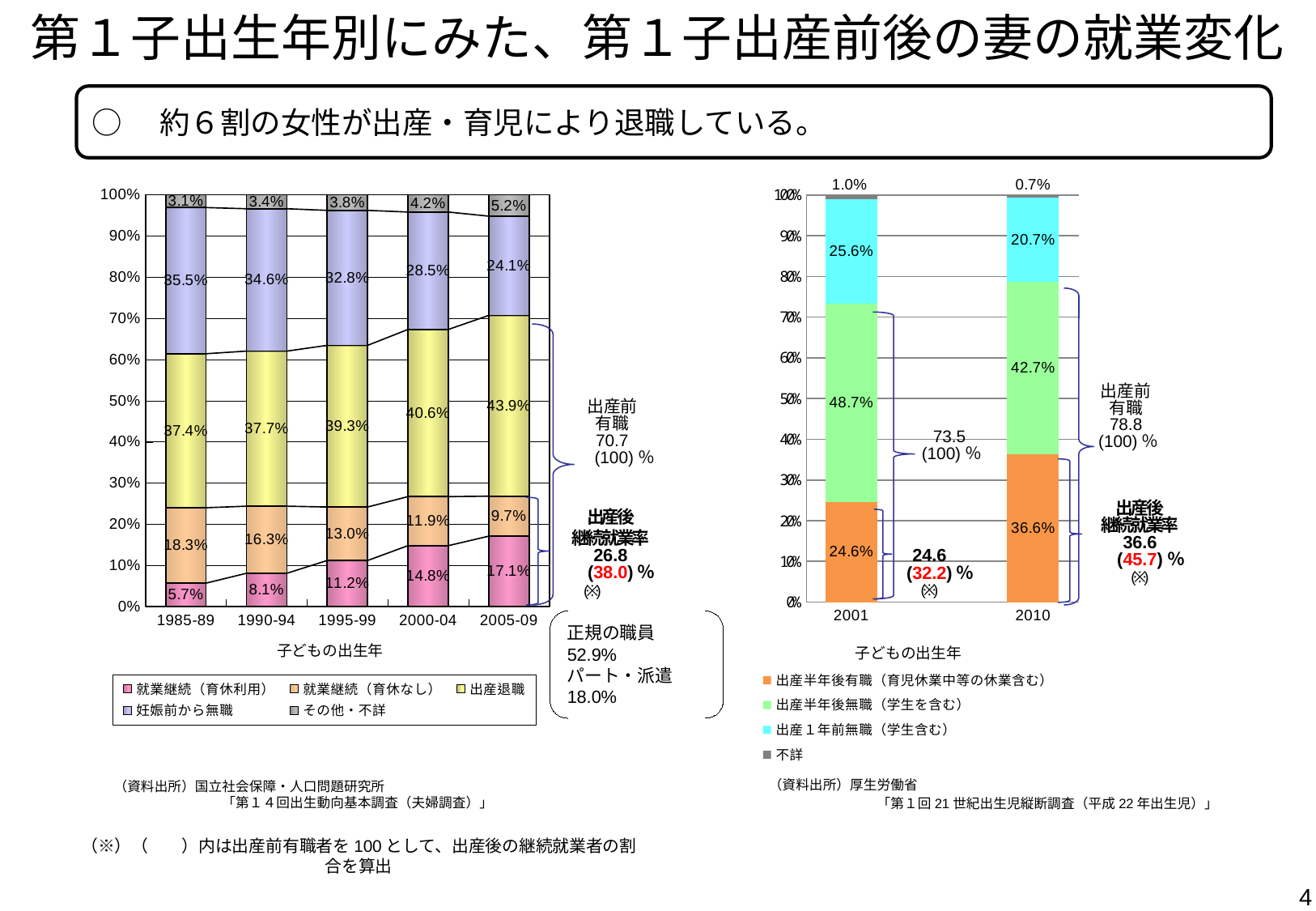

第１子出生年別にみた、第１子出産前後の妻の就業変化
○　約６割の女性が出産・育児により退職している。

### Chart

| Category | 出産半年後有職（育児休業中等の休業含む） | 出産半年後無職（学生を含む） | 出産１年前無職（学生含む） | 不詳 |
|---|---|---|---|---|
| 2001 | 0.2460000000000004 | 0.4870000000000003 | 0.256 | 0.010000000000000005 |
|  | None | None | None | None |
| 2010 | 0.3660000000000004 | 0.4270000000000003 | 0.2070000000000002 | 0.007000000000000011 |

### Chart

| Category | 就業継続（育休利用） | 就業継続（育休なし） | 出産退職 | 妊娠前から無職 | その他・不詳 |
|---|---|---|---|---|---|
| 1985-89 | 0.05700000000000011 | 0.1830000000000004 | 0.3740000000000039 | 0.3550000000000003 | 0.03100000000000021 |
| 1990-94 | 0.08100000000000004 | 0.16300000000000023 | 0.37700000000000633 | 0.3460000000000008 | 0.034 |
| 1995-99 | 0.11200000000000009 | 0.13 | 0.3930000000000075 | 0.3280000000000071 | 0.03800000000000004 |
| 2000-04 | 0.14800000000000021 | 0.11899999999999998 | 0.4060000000000001 | 0.2850000000000003 | 0.04200000000000009 |
| 2005-09 | 0.171 | 0.09700000000000004 | 0.43900000000000633 | 0.24100000000000021 | 0.05200000000000012 |
出産前
有職
78.8
 (100)％
出産前
有職
70.7
　 (100)％
出産後
継続就業率
36.6
　(45.7)％
(※)
出産後
継続就業率
26.8
　(38.0)％
(※)
（資料出所）国立社会保障・人口問題研究所
　　　　　　　　「第１４回出生動向基本調査（夫婦調査）」
（資料出所）厚生労働省
　　　　　　　　「第１回21世紀出生児縦断調査（平成22年出生児）」

73.5
 (100)％

24.6
　(32.2)％
(※)
正規の職員52.9%
パート・派遣18.0%
子どもの出生年
（※）（　　）内は出産前有職者を100として、出産後の継続就業者の割合を算出
4